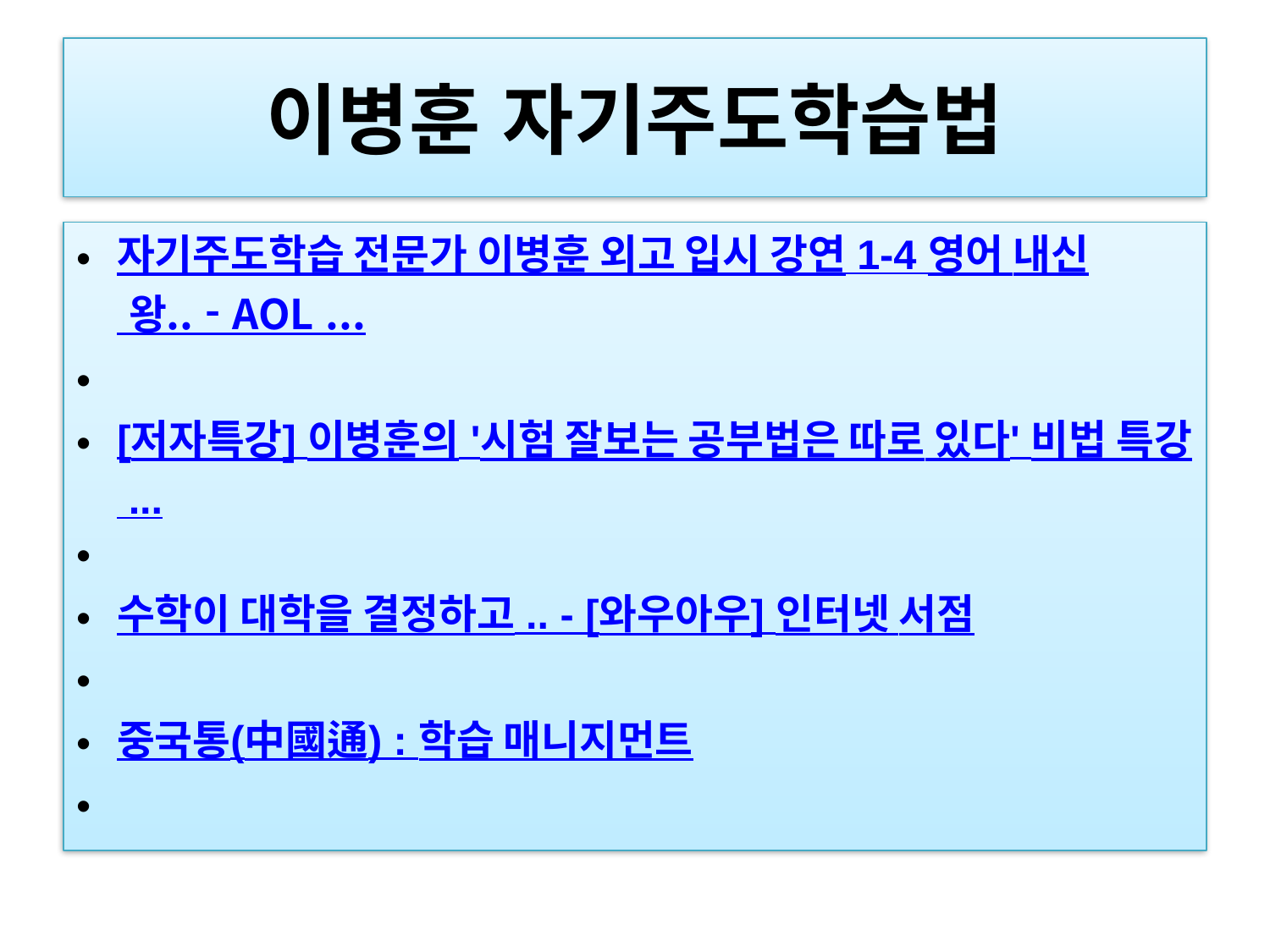

# 이병훈 자기주도학습법
자기주도학습 전문가 이병훈 외고 입시 강연 1-4 영어 내신 왕.. - AOL ...

[저자특강] 이병훈의 '시험 잘보는 공부법은 따로 있다' 비법 특강 ...

수학이 대학을 결정하고 .. - [와우아우] 인터넷 서점

중국통(中國通) : 학습 매니지먼트